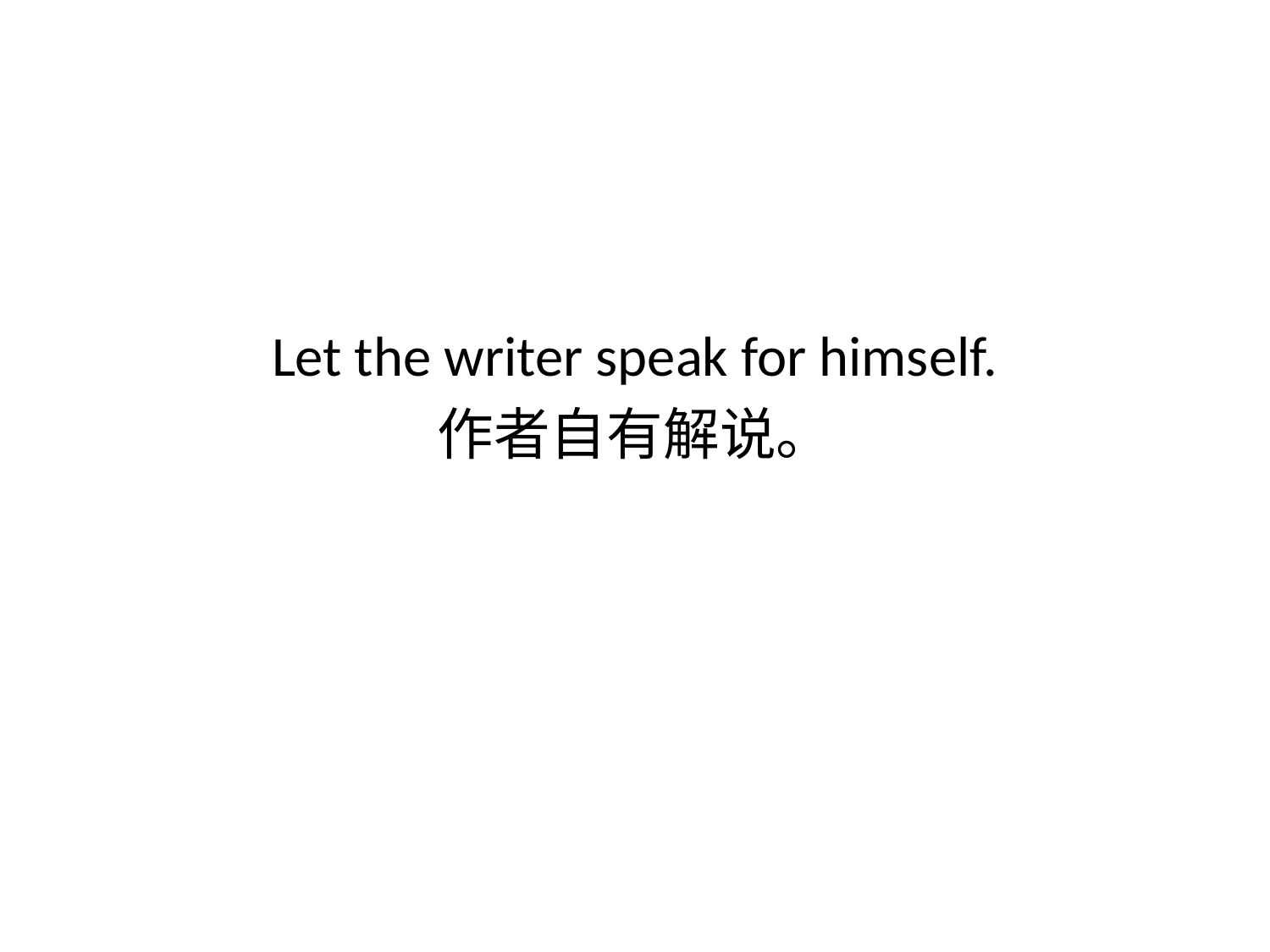

Let the writer speak for himself.
作者自有解说。